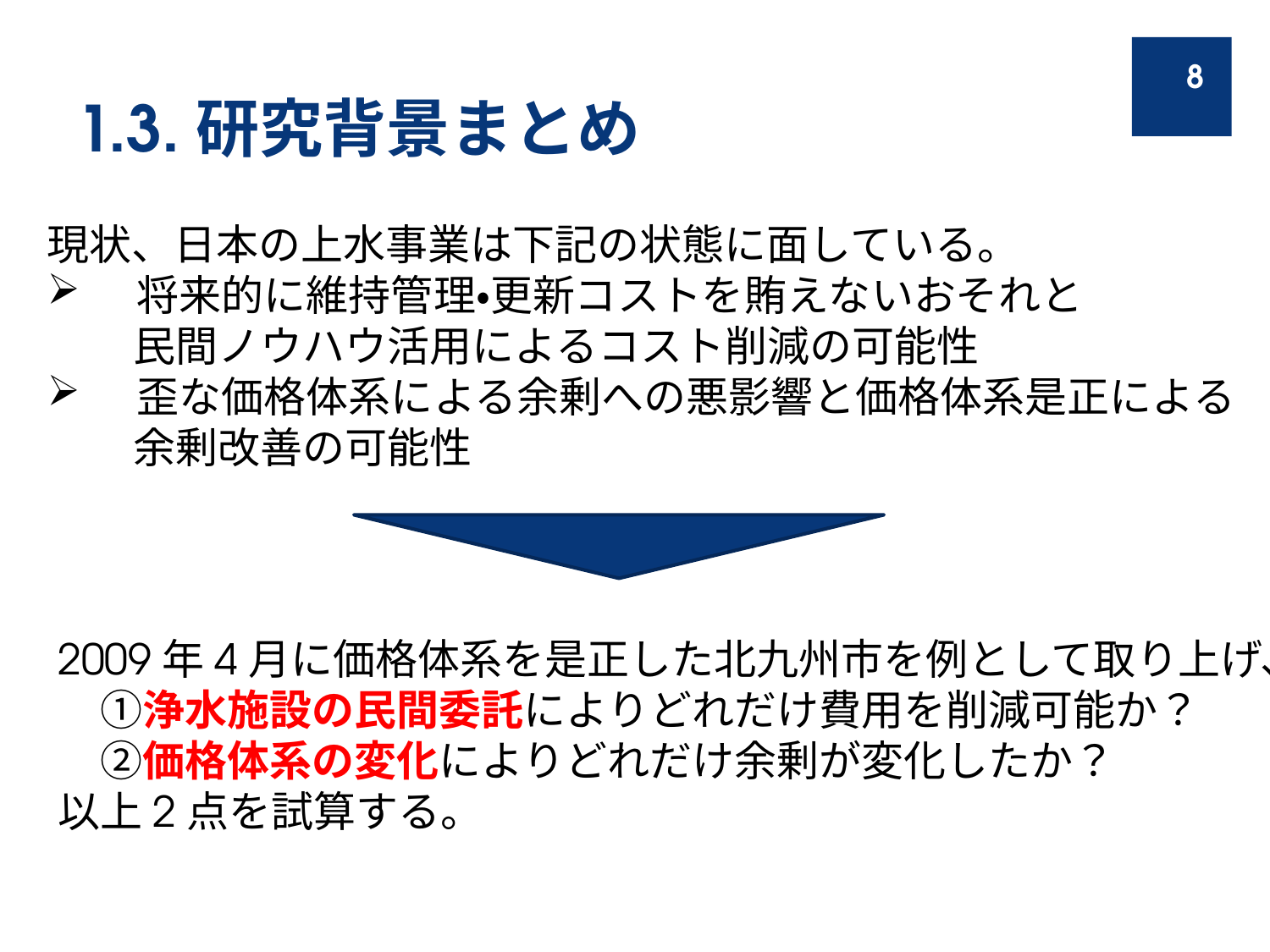

# 1.3.研究背景まとめ
8
現状、日本の上水事業は下記の状態に面している。
　将来的に維持管理・更新コストを賄えないおそれと
        民間ノウハウ活用によるコスト削減の可能性
　歪な価格体系による余剰への悪影響と価格体系是正による
        余剰改善の可能性

2009年4月に価格体系を是正した北九州市を例として取り上げ、
　①浄水施設の民間委託によりどれだけ費用を削減可能か？
　②価格体系の変化によりどれだけ余剰が変化したか？
以上2点を試算する。